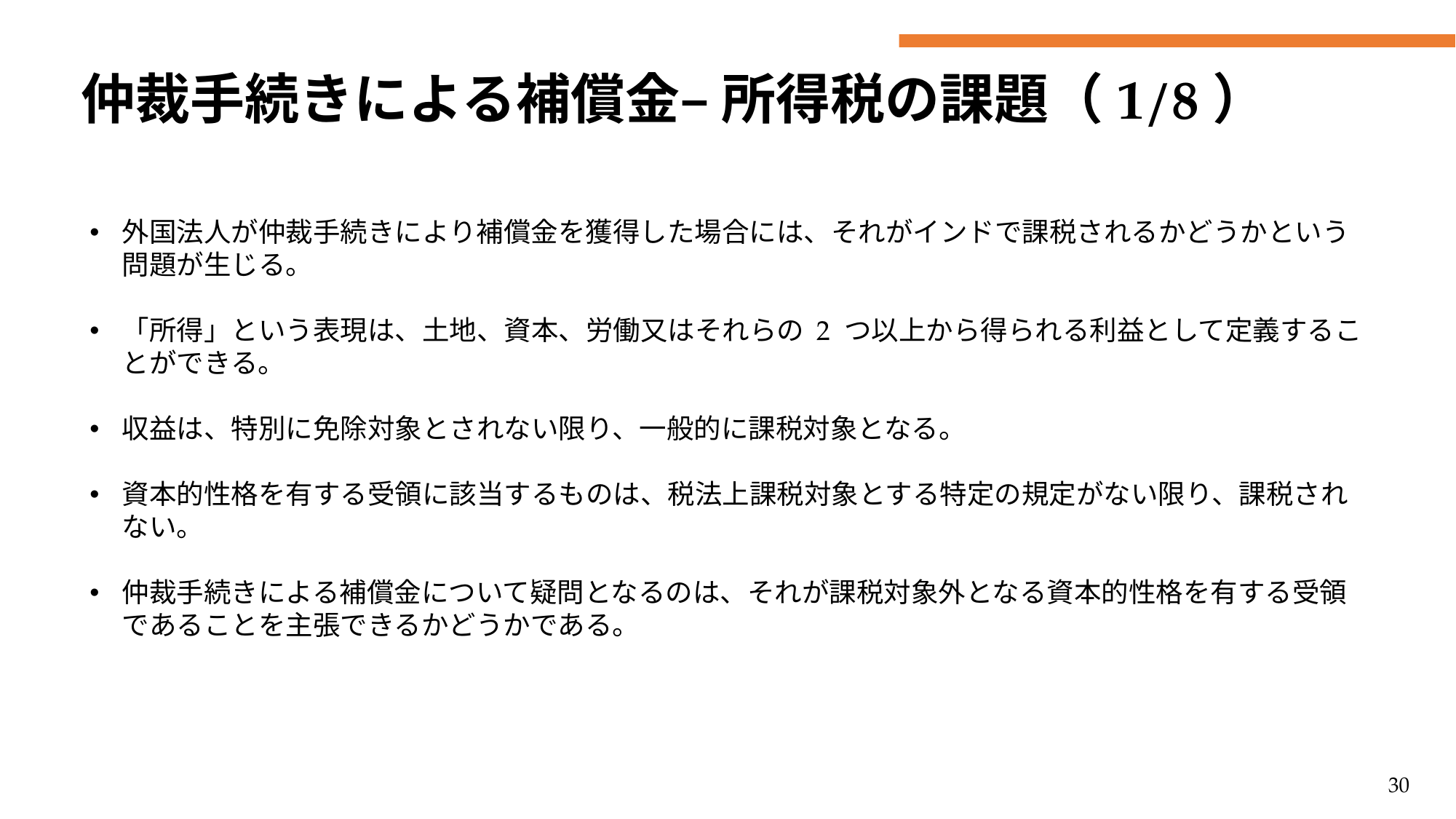

# 仲裁手続きによる補償金– 所得税の課題（1/8）
外国法人が仲裁手続きにより補償金を獲得した場合には、それがインドで課税されるかどうかという問題が生じる。

「所得」という表現は、土地、資本、労働又はそれらの 2 つ以上から得られる利益として定義することができる。

収益は、特別に免除対象とされない限り、一般的に課税対象となる。

資本的性格を有する受領に該当するものは、税法上課税対象とする特定の規定がない限り、課税されない。

仲裁手続きによる補償金について疑問となるのは、それが課税対象外となる資本的性格を有する受領であることを主張できるかどうかである。

30